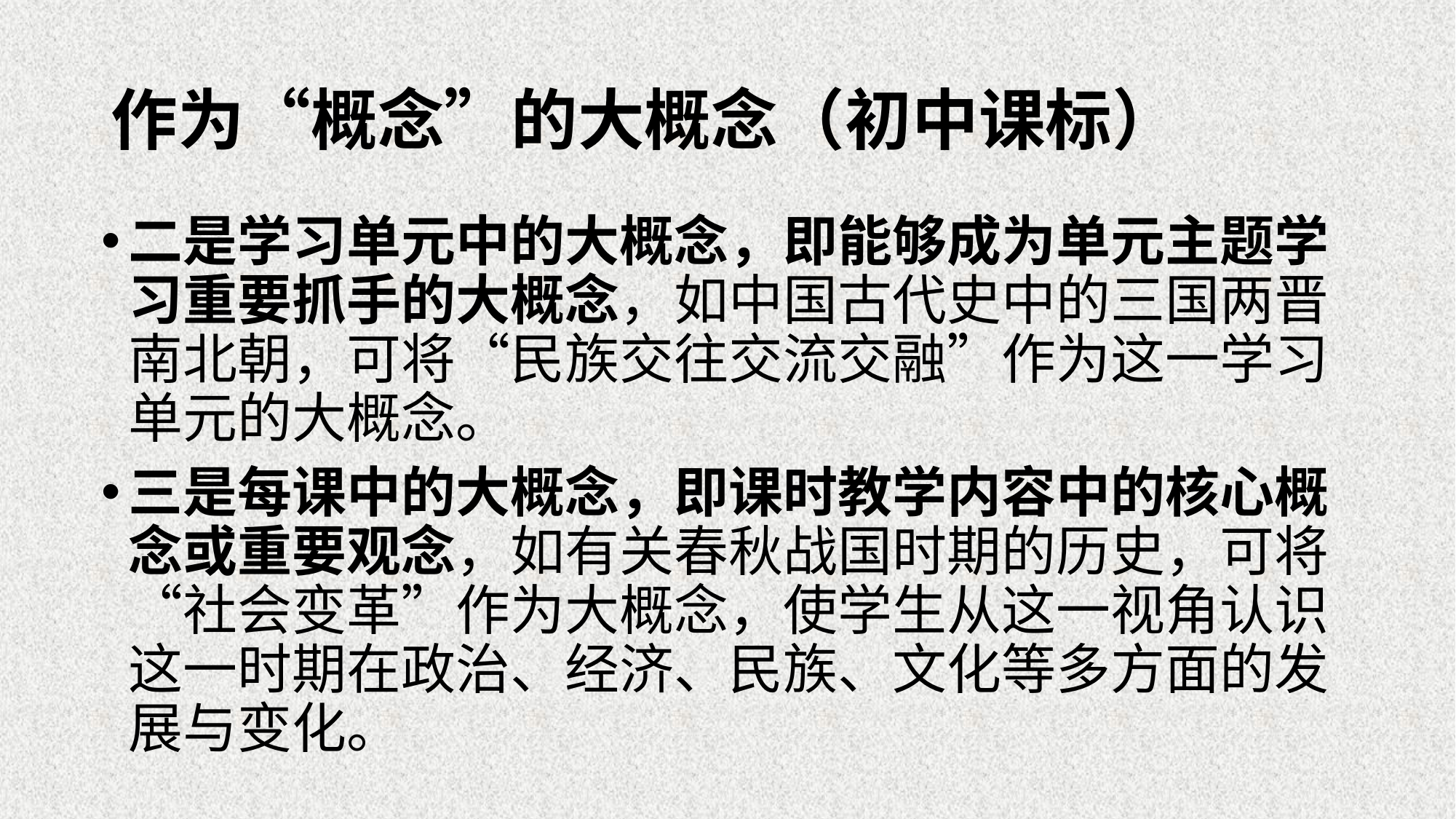

# 作为“概念”的大概念（初中课标）
二是学习单元中的大概念，即能够成为单元主题学习重要抓手的大概念，如中国古代史中的三国两晋南北朝，可将“民族交往交流交融”作为这一学习单元的大概念。
三是每课中的大概念，即课时教学内容中的核心概念或重要观念，如有关春秋战国时期的历史，可将“社会变革”作为大概念，使学生从这一视角认识这一时期在政治、经济、民族、文化等多方面的发展与变化。